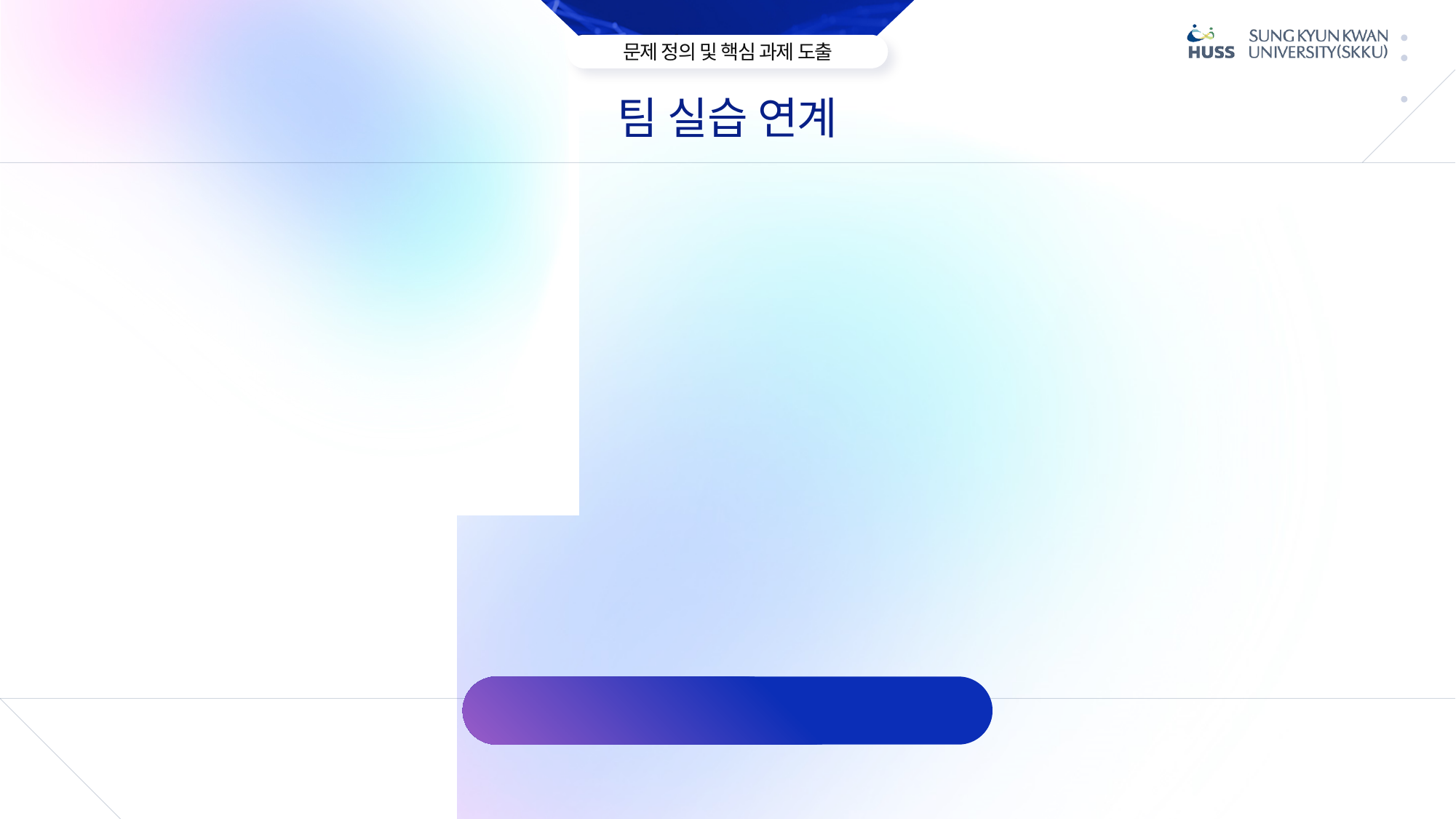

팀 실습 연계
세 가지 활동 진행